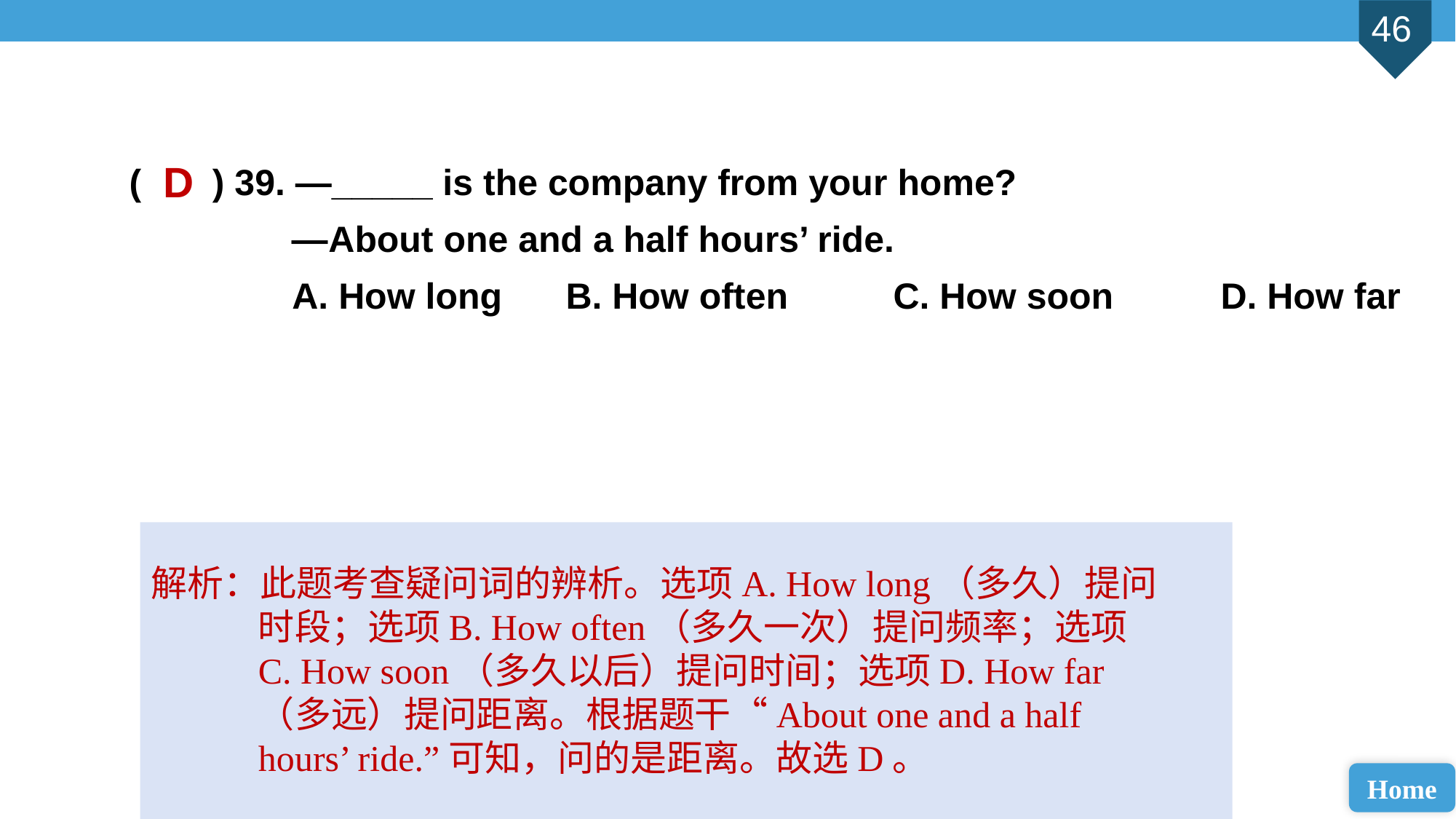

(       ) 39. —_____ is the company from your home?
                —About one and a half hours’ ride.
                A. How long 	B. How often 	C. How soon 	D. How far
D

解析：此题考查疑问词的辨析。选项A. How long（多久）提问时段；选项B. How often（多久一次）提问频率；选项C. How soon（多久以后）提问时间；选项D. How far（多远）提问距离。根据题干“About one and a half hours’ ride.”可知，问的是距离。故选D。